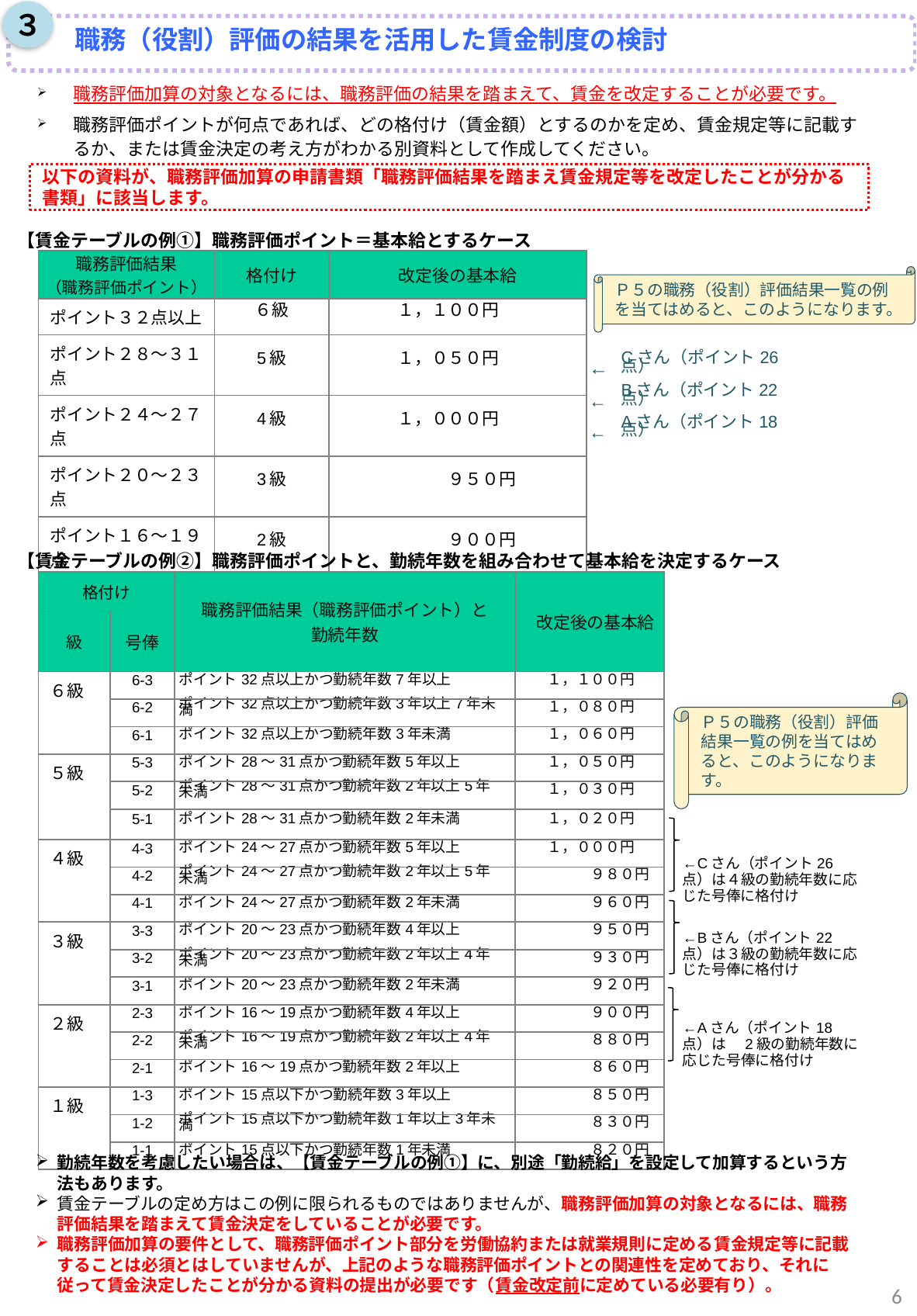

３
　　職務（役割）評価の結果を活用した賃金制度の検討
職務評価加算の対象となるには、職務評価の結果を踏まえて、賃金を改定することが必要です。
職務評価ポイントが何点であれば、どの格付け（賃金額）とするのかを定め、賃金規定等に記載するか、または賃金決定の考え方がわかる別資料として作成してください。

以下の資料が、職務評価加算の申請書類「職務評価結果を踏まえ賃金規定等を改定したことが分かる書類」に該当します。
【賃金テーブルの例①】職務評価ポイント＝基本給とするケース
| 職務評価結果 （職務評価ポイント） | 格付け | 改定後の基本給 |
| --- | --- | --- |
| ポイント３２点以上 | ６級 | １，１００円 |
| ポイント２８～３１点 | 5級 | １，０５０円 |
| ポイント２４～２７点 | 4級 | １，０００円 |
| ポイント２０～２３点 | 3級 | ９５０円 |
| ポイント１６～１９点 | 2級 | ９００円 |
| ポイント15点以下 | 1級 | ８５０円 |
Ｐ５の職務（役割）評価結果一覧の例を当てはめると、このようになります。
|  |  |
| --- | --- |
|  |  |
| ← | Cさん（ポイント26点） |
| ← | Bさん（ポイント22点） |
| ← | Aさん（ポイント18点） |
|  |  |
【賃金テーブルの例②】職務評価ポイントと、勤続年数を組み合わせて基本給を決定するケース
| 格付け |  | 職務評価結果（職務評価ポイント）と 勤続年数 | 改定後の基本給 |  |
| --- | --- | --- | --- | --- |
| 級 | 号俸 |  |  |  |
| ６級 | 6-3 | ポイント32点以上かつ勤続年数7年以上 | １，１００円 |  |
|  | 6-2 | ポイント32点以上かつ勤続年数3年以上7年未満 | １，０８０円 |  |
|  | 6-1 | ポイント32点以上かつ勤続年数3年未満 | １，０６０円 |  |
| ５級 | 5-3 | ポイント28～31点かつ勤続年数5年以上 | １，０５０円 |  |
|  | 5-2 | ポイント28～31点かつ勤続年数2年以上5年未満 | １，０３０円 |  |
|  | 5-1 | ポイント28～31点かつ勤続年数2年未満 | １，０２０円 |  |
| ４級 | 4-3 | ポイント24～27点かつ勤続年数5年以上 | １，０００円 | ←Cさん（ポイント26点）は４級の勤続年数に応じた号俸に格付け |
|  | 4-2 | ポイント24～27点かつ勤続年数2年以上5年未満 | ９８０円 |  |
|  | 4-1 | ポイント24～27点かつ勤続年数2年未満 | ９６０円 |  |
| ３級 | 3-3 | ポイント20～23点かつ勤続年数4年以上 | ９５０円 | ←Bさん（ポイント22点）は３級の勤続年数に応じた号俸に格付け |
|  | 3-2 | ポイント20～23点かつ勤続年数2年以上4年未満 | ９３０円 |  |
|  | 3-1 | ポイント20～23点かつ勤続年数2年未満 | ９２０円 |  |
| ２級 | 2-3 | ポイント16～19点かつ勤続年数4年以上 | ９００円 | ←Aさん（ポイント18点）は　2級の勤続年数に応じた号俸に格付け |
|  | 2-2 | ポイント16～19点かつ勤続年数2年以上4年未満 | ８８０円 |  |
|  | 2-1 | ポイント16～19点かつ勤続年数2年以上 | ８６０円 |  |
| １級 | 1-3 | ポイント15点以下かつ勤続年数3年以上 | ８５０円 |  |
|  | 1-2 | ポイント15点以下かつ勤続年数1年以上3年未満 | ８３０円 |  |
|  | 1-1 | ポイント15点以下かつ勤続年数1年未満 | ８２０円 |  |
Ｐ５の職務（役割）評価結果一覧の例を当てはめると、このようになります。

勤続年数を考慮したい場合は、【賃金テーブルの例①】に、別途「勤続給」を設定して加算するという方法もあります。
賃金テーブルの定め方はこの例に限られるものではありませんが、職務評価加算の対象となるには、職務評価結果を踏まえて賃金決定をしていることが必要です。
職務評価加算の要件として、職務評価ポイント部分を労働協約または就業規則に定める賃金規定等に記載することは必須とはしていませんが、上記のような職務評価ポイントとの関連性を定めており、それに従って賃金決定したことが分かる資料の提出が必要です（賃金改定前に定めている必要有り）。
6